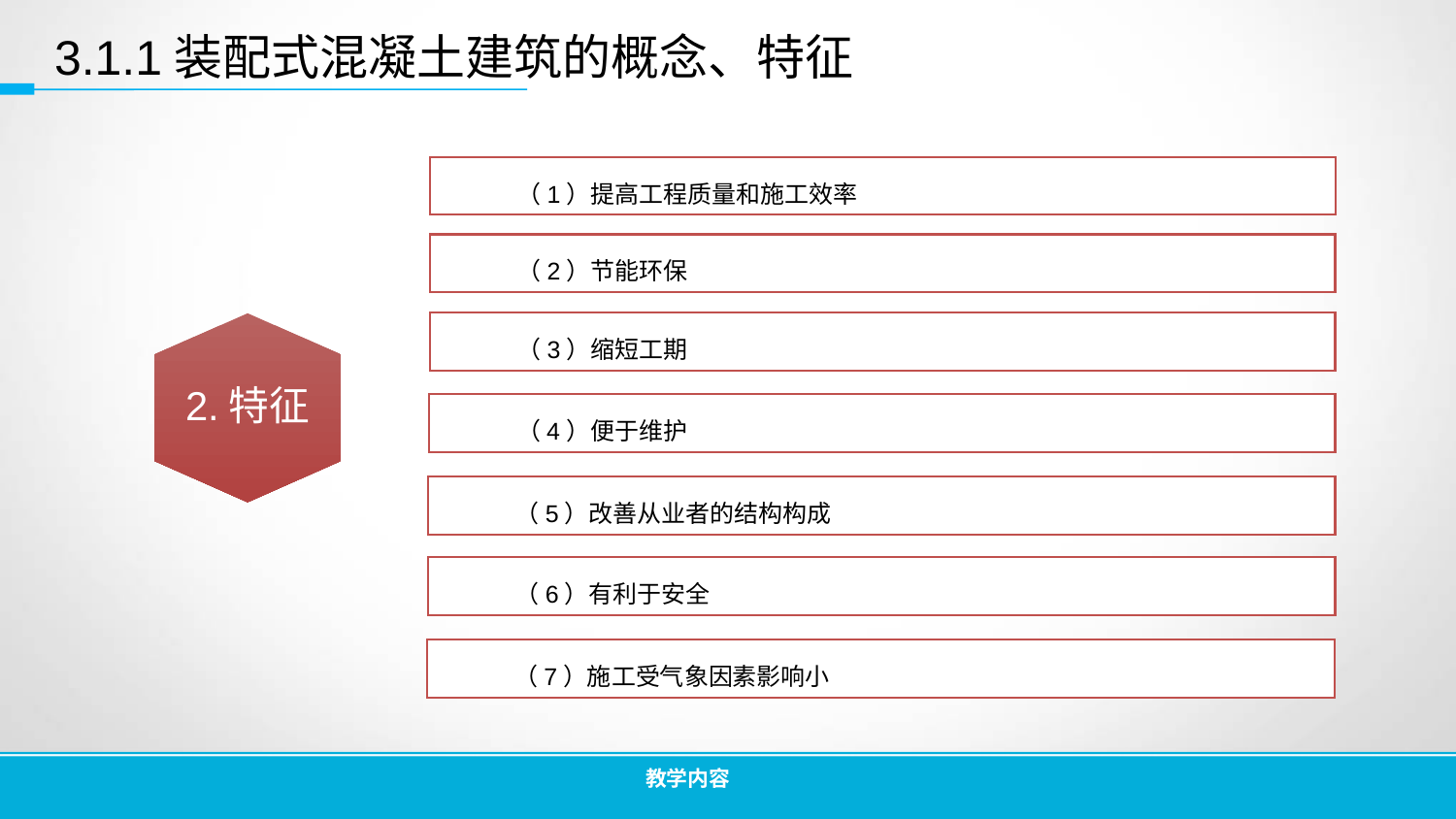

3.1.1装配式混凝土建筑的概念、特征
（1）提高工程质量和施工效率
（2）节能环保
（3）缩短工期
2.特征

（4）便于维护
（5）改善从业者的结构构成
（6）有利于安全
（7）施工受气象因素影响小
教学内容